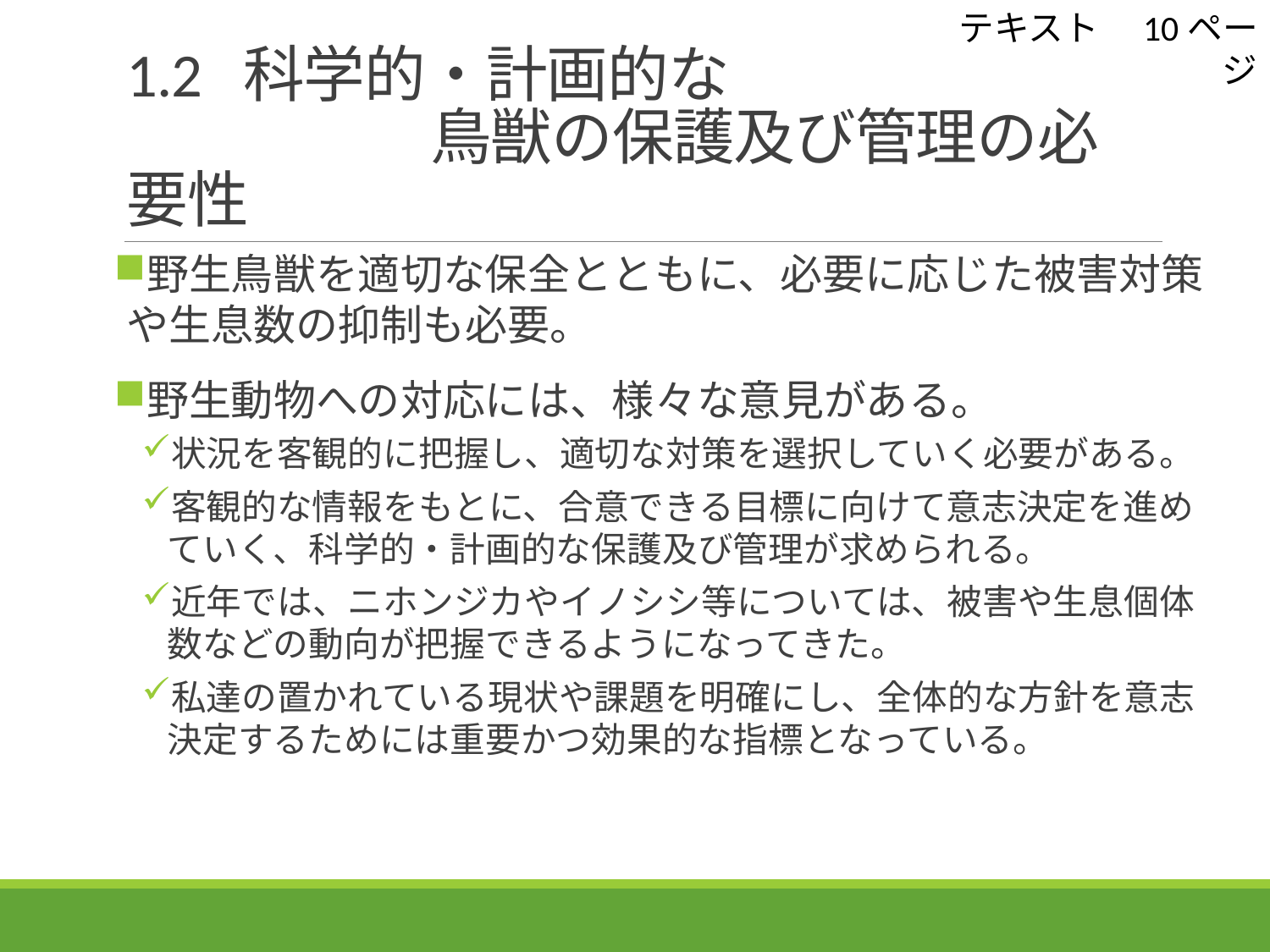

テキスト　10ページ
# 1.2  科学的・計画的な 　　　　　鳥獣の保護及び管理の必要性
野生鳥獣を適切な保全とともに、必要に応じた被害対策や生息数の抑制も必要。
野生動物への対応には、様々な意見がある。
状況を客観的に把握し、適切な対策を選択していく必要がある。
客観的な情報をもとに、合意できる目標に向けて意志決定を進めていく、科学的・計画的な保護及び管理が求められる。
近年では、ニホンジカやイノシシ等については、被害や生息個体数などの動向が把握できるようになってきた。
私達の置かれている現状や課題を明確にし、全体的な方針を意志決定するためには重要かつ効果的な指標となっている。